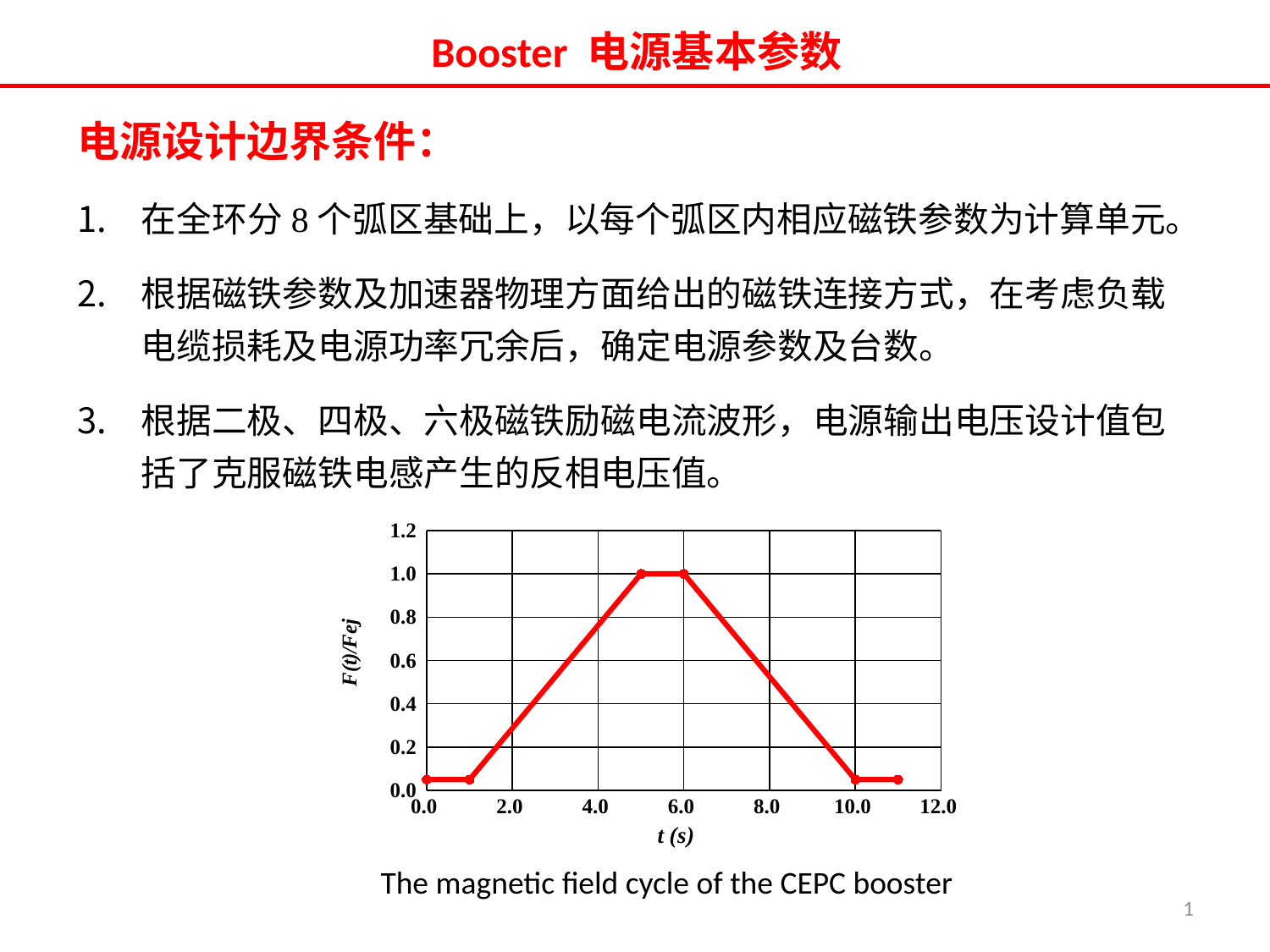

# Booster 电源基本参数
电源设计边界条件：
在全环分8个弧区基础上，以每个弧区内相应磁铁参数为计算单元。
根据磁铁参数及加速器物理方面给出的磁铁连接方式，在考虑负载电缆损耗及电源功率冗余后，确定电源参数及台数。
根据二极、四极、六极磁铁励磁电流波形，电源输出电压设计值包括了克服磁铁电感产生的反相电压值。

### Chart

| Category |  |
|---|---|
The magnetic field cycle of the CEPC booster
1